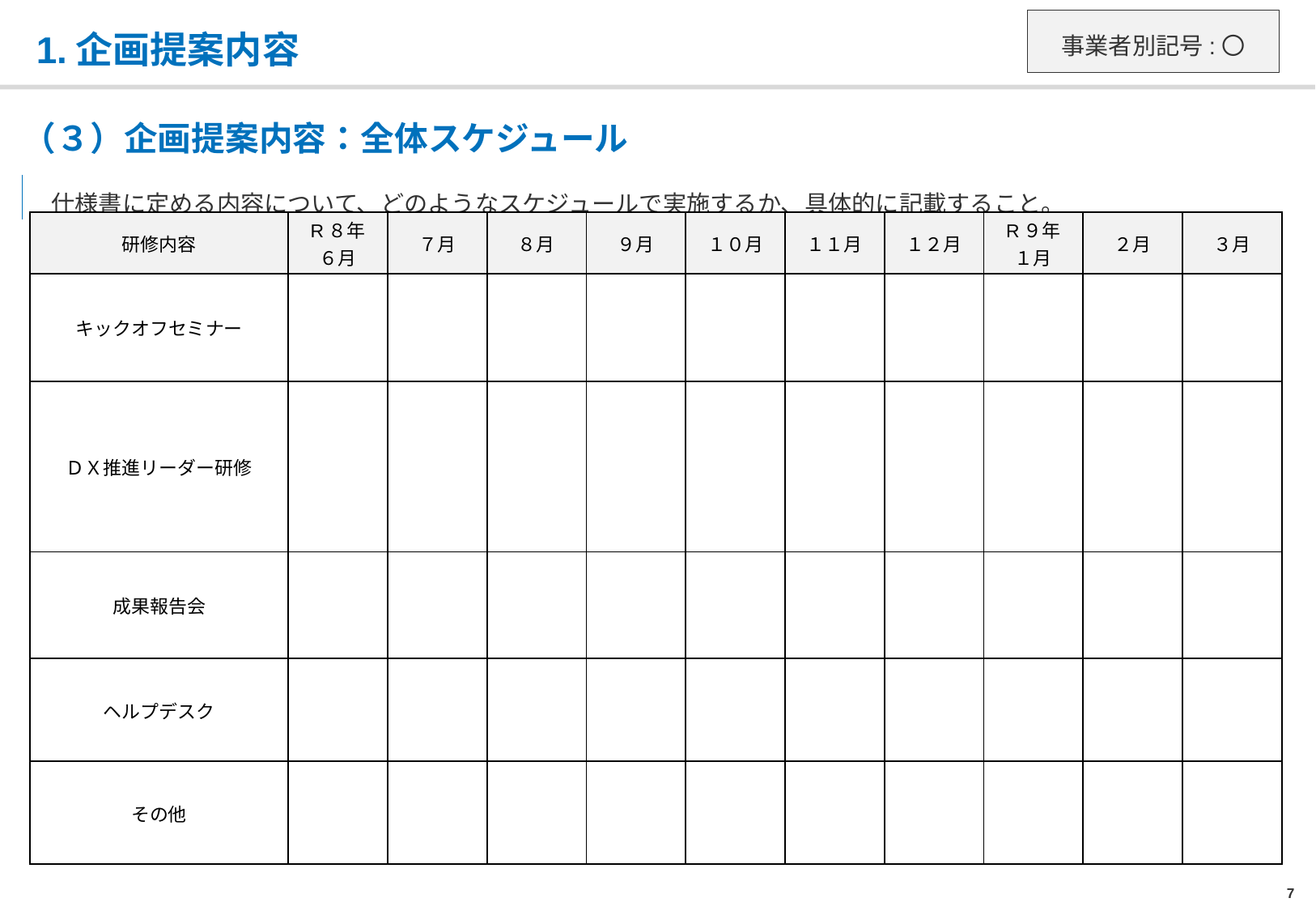

事業者別記号:〇
# 1.企画提案内容
| （３）企画提案内容：全体スケジュール |
| --- |
| 仕様書に定める内容について、どのようなスケジュールで実施するか、具体的に記載すること。 |
| 研修内容 | R８年 ６月 | ７月 | ８月 | ９月 | １０月 | １１月 | １２月 | R９年 １月 | ２月 | ３月 |
| --- | --- | --- | --- | --- | --- | --- | --- | --- | --- | --- |
| キックオフセミナー |  |  |  |  |  |  |  |  |  |  |
| ＤＸ推進リーダー研修 |  |  |  |  |  |  |  |  |  |  |
| 成果報告会 |  |  |  |  |  |  |  |  |  |  |
| ヘルプデスク |  |  |  |  |  |  |  |  |  |  |
| その他 |  |  |  |  |  |  |  |  |  |  |
7